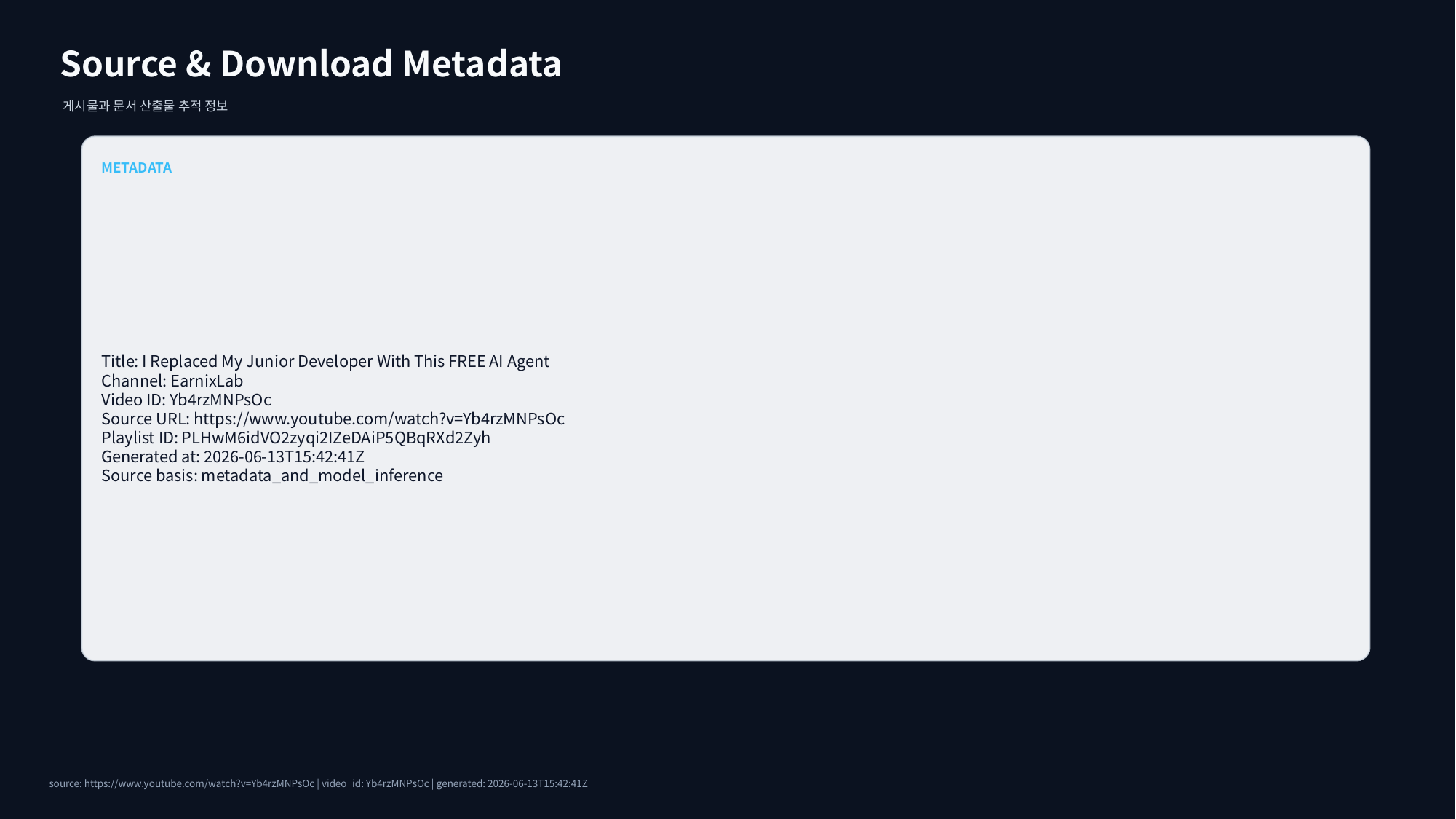

Source & Download Metadata
게시물과 문서 산출물 추적 정보

METADATA
Title: I Replaced My Junior Developer With This FREE AI Agent
Channel: EarnixLab
Video ID: Yb4rzMNPsOc
Source URL: https://www.youtube.com/watch?v=Yb4rzMNPsOc
Playlist ID: PLHwM6idVO2zyqi2IZeDAiP5QBqRXd2Zyh
Generated at: 2026-06-13T15:42:41Z
Source basis: metadata_and_model_inference
source: https://www.youtube.com/watch?v=Yb4rzMNPsOc | video_id: Yb4rzMNPsOc | generated: 2026-06-13T15:42:41Z